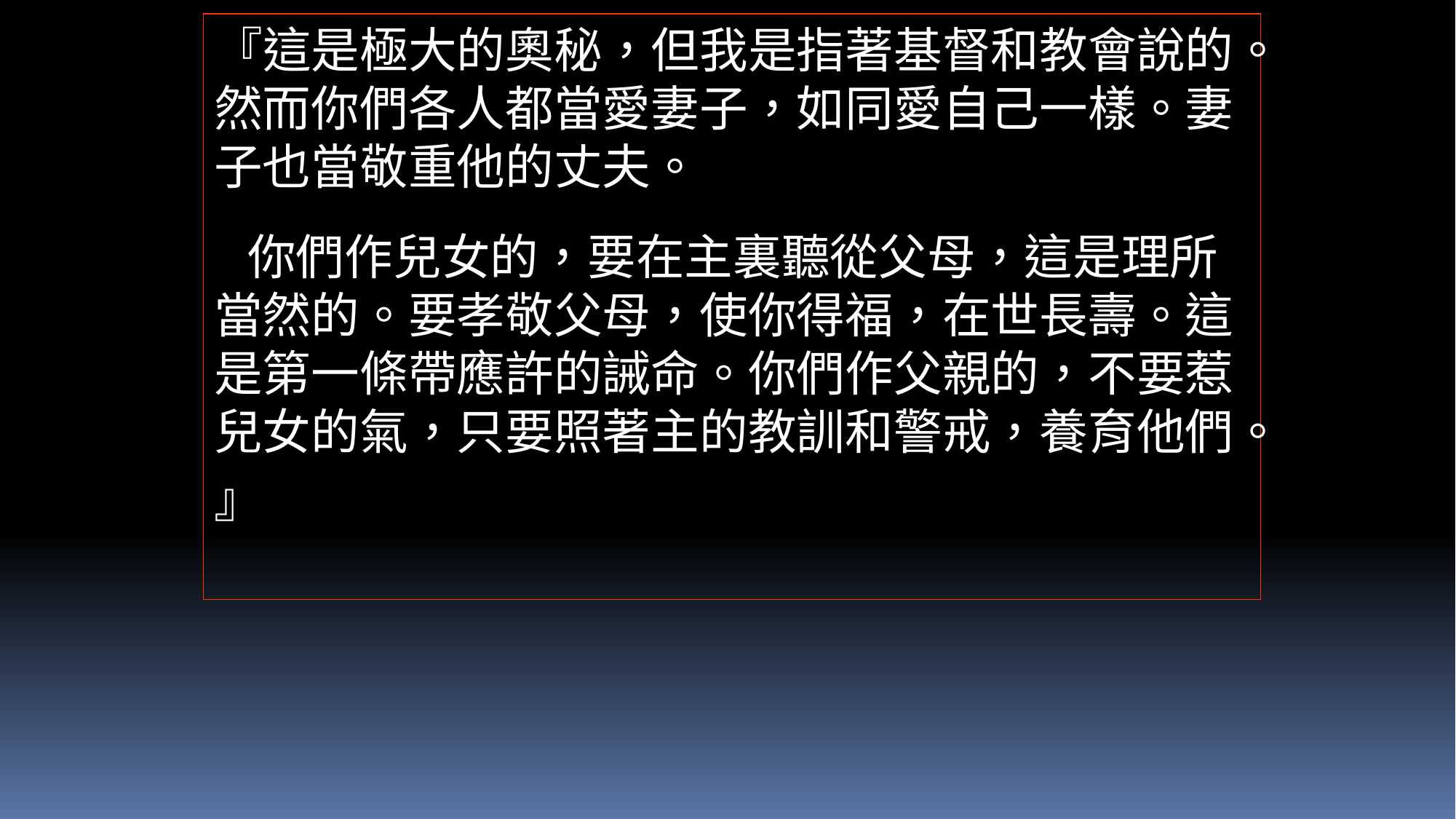

『這是極大的奧秘，但我是指著基督和教會說的。然而你們各人都當愛妻子，如同愛自己一樣。妻子也當敬重他的丈夫。

  你們作兒女的，要在主裏聽從父母，這是理所當然的。要孝敬父母，使你得福，在世長壽。這是第一條帶應許的誡命。你們作父親的，不要惹兒女的氣，只要照著主的教訓和警戒，養育他們。
』